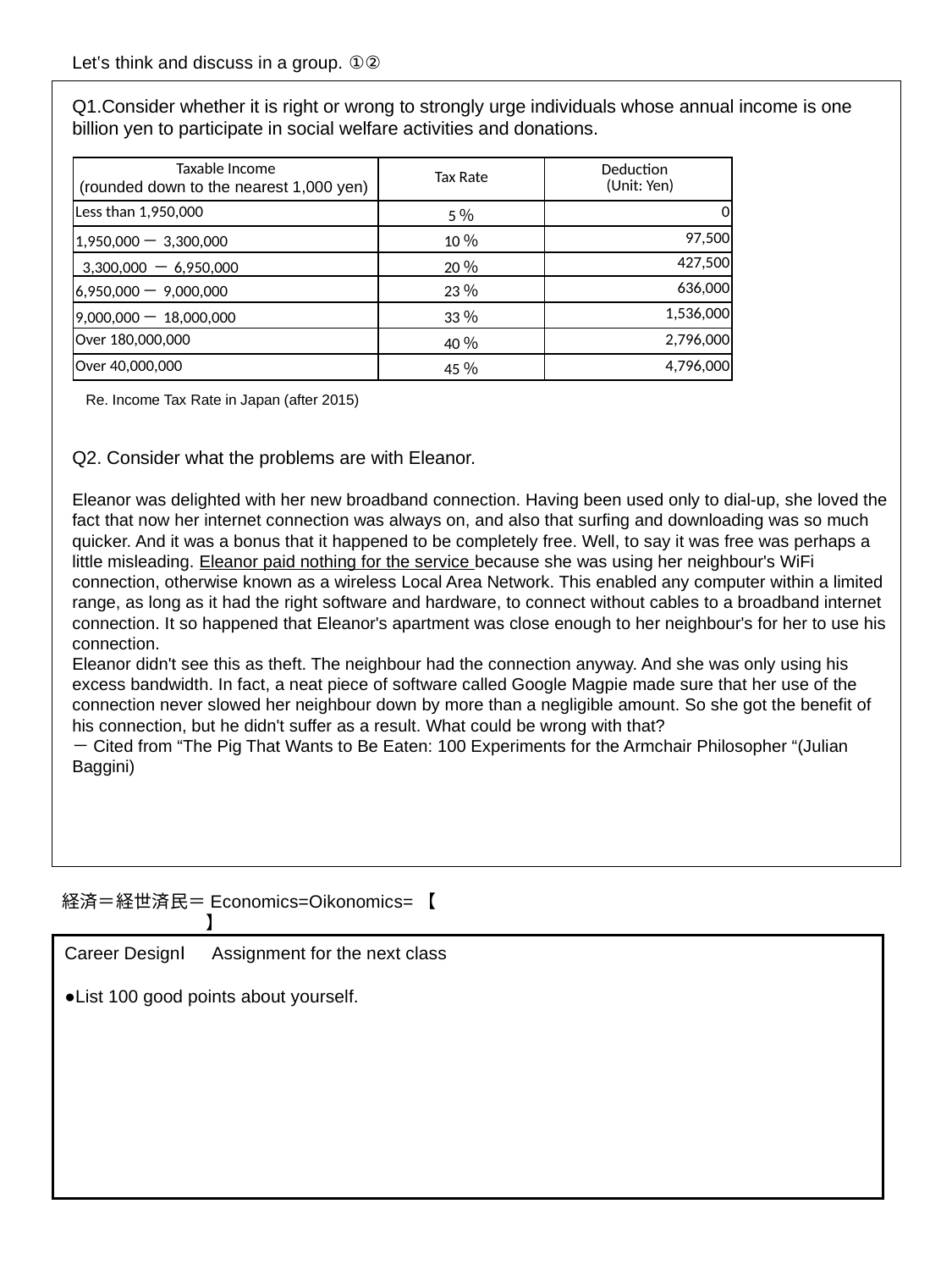

Let‛s think and discuss in a group. ①②

Q1.Consider whether it is right or wrong to strongly urge individuals whose annual income is one billion yen to participate in social welfare activities and donations.

Q2. Consider what the problems are with Eleanor.

Eleanor was delighted with her new broadband connection. Having been used only to dial-up, she loved the fact that now her internet connection was always on, and also that surfing and downloading was so much quicker. And it was a bonus that it happened to be completely free. Well, to say it was free was perhaps a little misleading. Eleanor paid nothing for the service because she was using her neighbour's WiFi connection, otherwise known as a wireless Local Area Network. This enabled any computer within a limited range, as long as it had the right software and hardware, to connect without cables to a broadband internet connection. It so happened that Eleanor's apartment was close enough to her neighbour's for her to use his connection.
Eleanor didn't see this as theft. The neighbour had the connection anyway. And she was only using his excess bandwidth. In fact, a neat piece of software called Google Magpie made sure that her use of the connection never slowed her neighbour down by more than a negligible amount. So she got the benefit of his connection, but he didn't suffer as a result. What could be wrong with that?
－Cited from “The Pig That Wants to Be Eaten: 100 Experiments for the Armchair Philosopher “(Julian
Baggini)

| Taxable Income (rounded down to the nearest 1,000 yen) | Tax Rate | Deduction (Unit: Yen) |
| --- | --- | --- |
| Less than 1,950,000 | 5％ | 0 |
| 1,950,000－3,300,000 | 10％ | 97,500 |
| 3,300,000 －6,950,000 | 20％ | 427,500 |
| 6,950,000－9,000,000 | 23％ | 636,000 |
| 9,000,000－18,000,000 | 33％ | 1,536,000 |
| Over 180,000,000 | 40％ | 2,796,000 |
| Over 40,000,000 | 45％ | 4,796,000 |
Re. Income Tax Rate in Japan (after 2015)
経済＝経世済民＝Economics=Oikonomics=【　　　　　　　　　　　　　　　　　　　　　　　　　　　　　】

Career DesignⅠ　Assignment for the next class

●List 100 good points about yourself.